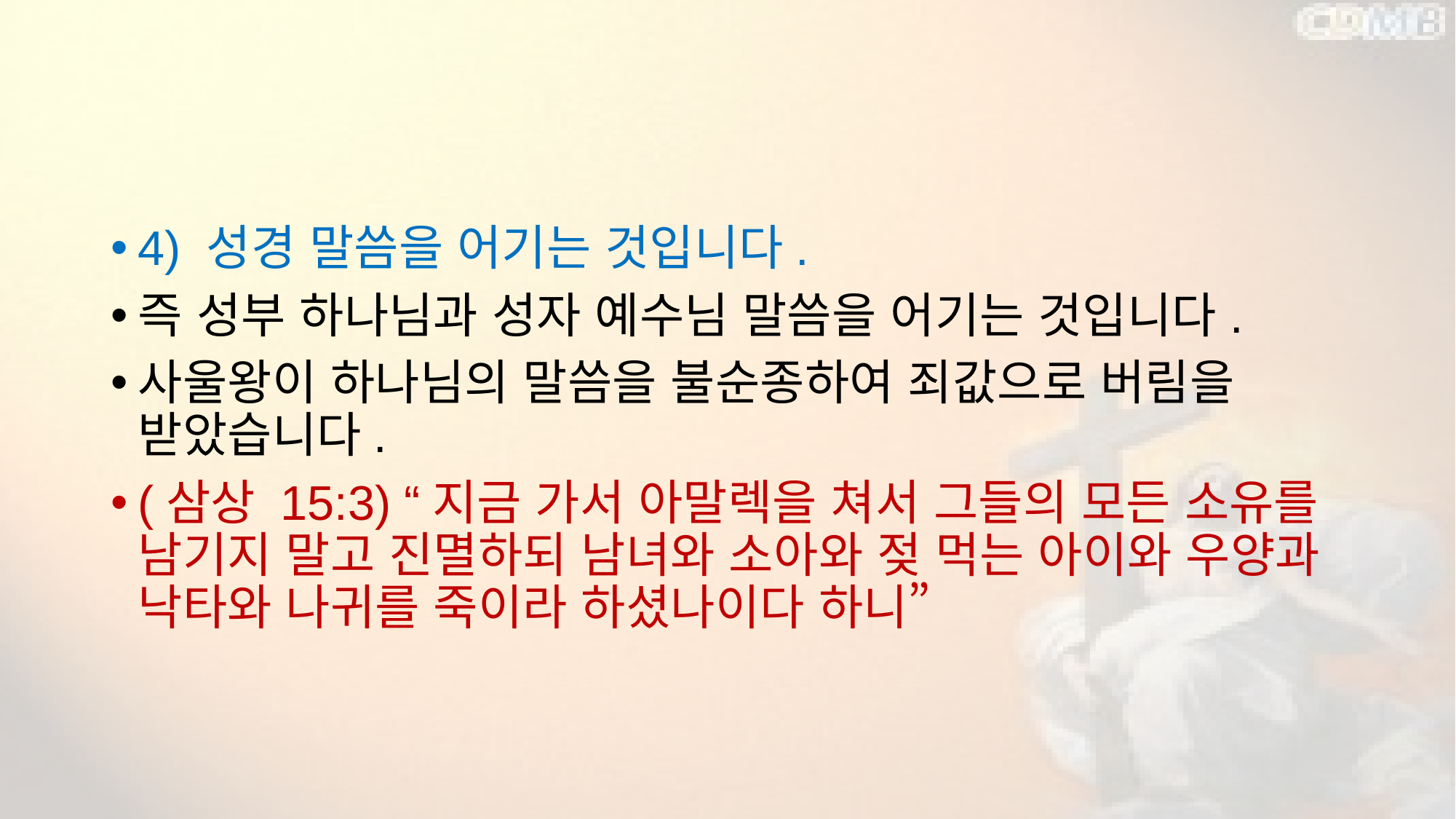

#
4) 성경 말씀을 어기는 것입니다.
즉 성부 하나님과 성자 예수님 말씀을 어기는 것입니다.
사울왕이 하나님의 말씀을 불순종하여 죄값으로 버림을 받았습니다.
(삼상 15:3) “지금 가서 아말렉을 쳐서 그들의 모든 소유를 남기지 말고 진멸하되 남녀와 소아와 젖 먹는 아이와 우양과 낙타와 나귀를 죽이라 하셨나이다 하니”